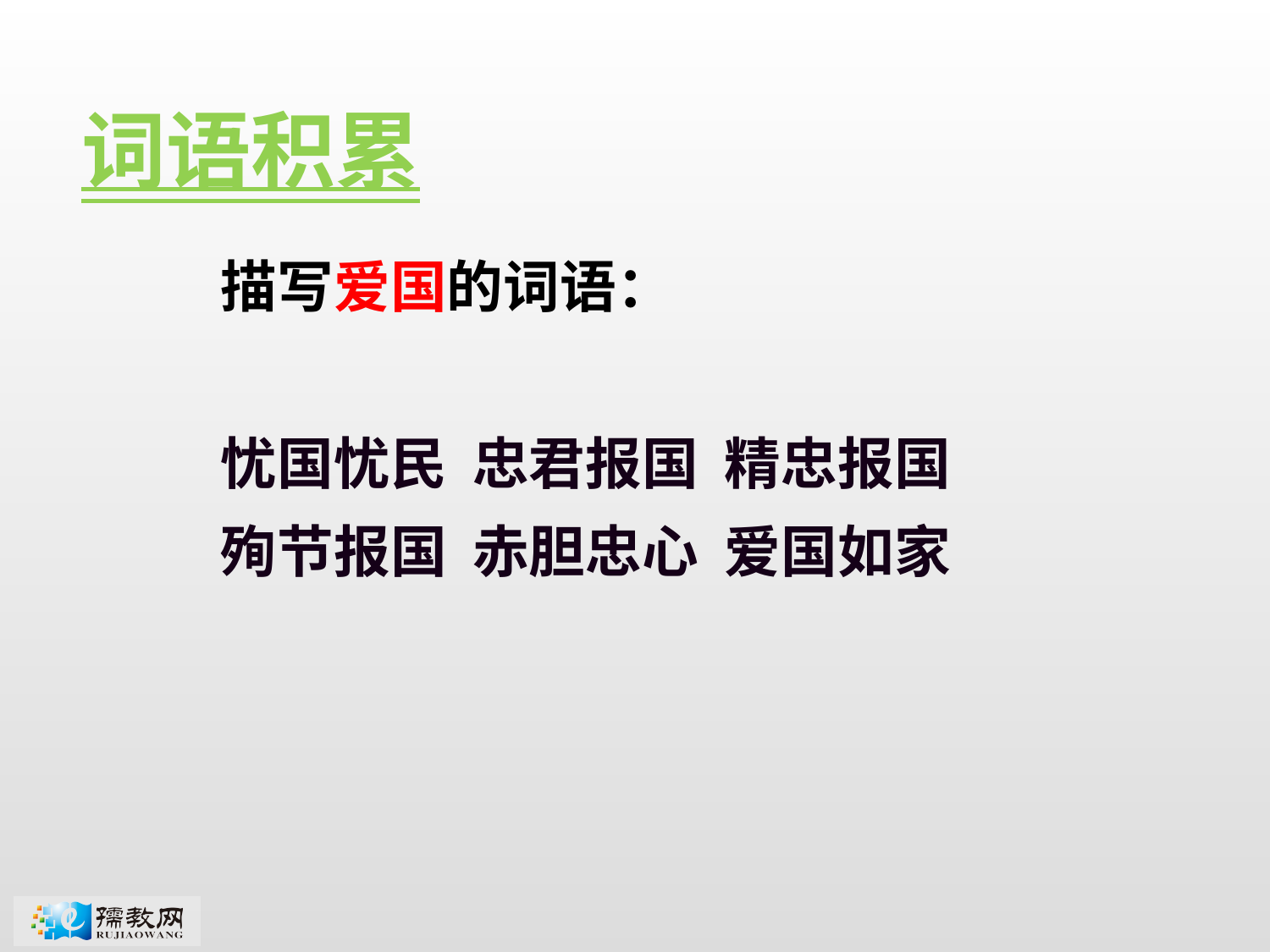

词语积累
描写爱国的词语：

忧国忧民  忠君报国  精忠报国
殉节报国  赤胆忠心  爱国如家